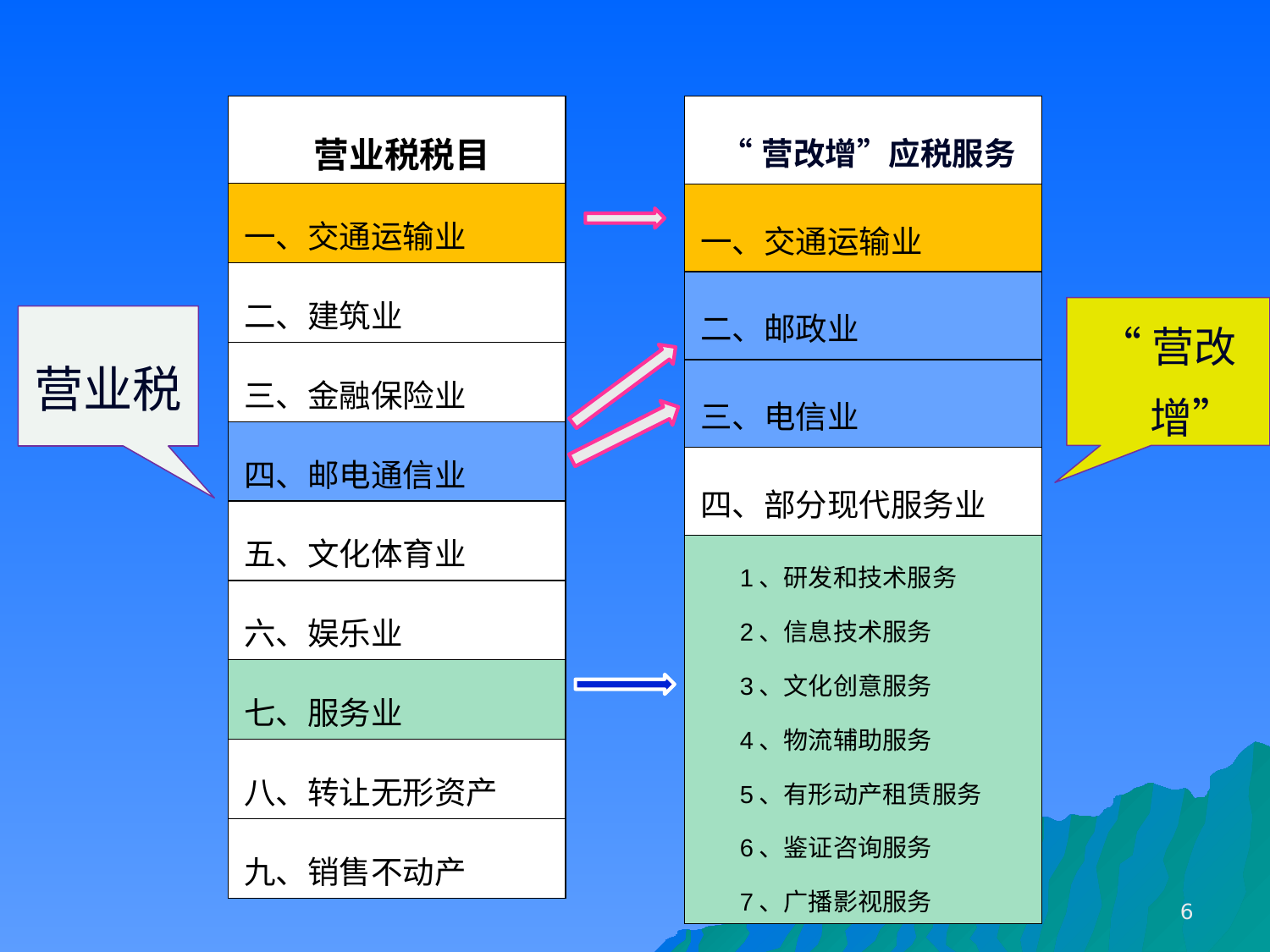

| 营业税税目 |
| --- |
| 一、交通运输业 |
| 二、建筑业 |
| 三、金融保险业 |
| 四、邮电通信业 |
| 五、文化体育业 |
| 六、娱乐业 |
| 七、服务业 |
| 八、转让无形资产 |
| 九、销售不动产 |
| “营改增”应税服务 |
| --- |
| 一、交通运输业 |
| 二、邮政业 |
| 三、电信业 |
| 四、部分现代服务业 |
| 1、研发和技术服务 2、信息技术服务 3、文化创意服务 4、物流辅助服务 5、有形动产租赁服务 6、鉴证咨询服务 7、广播影视服务 |

“营改增”
营业税

6